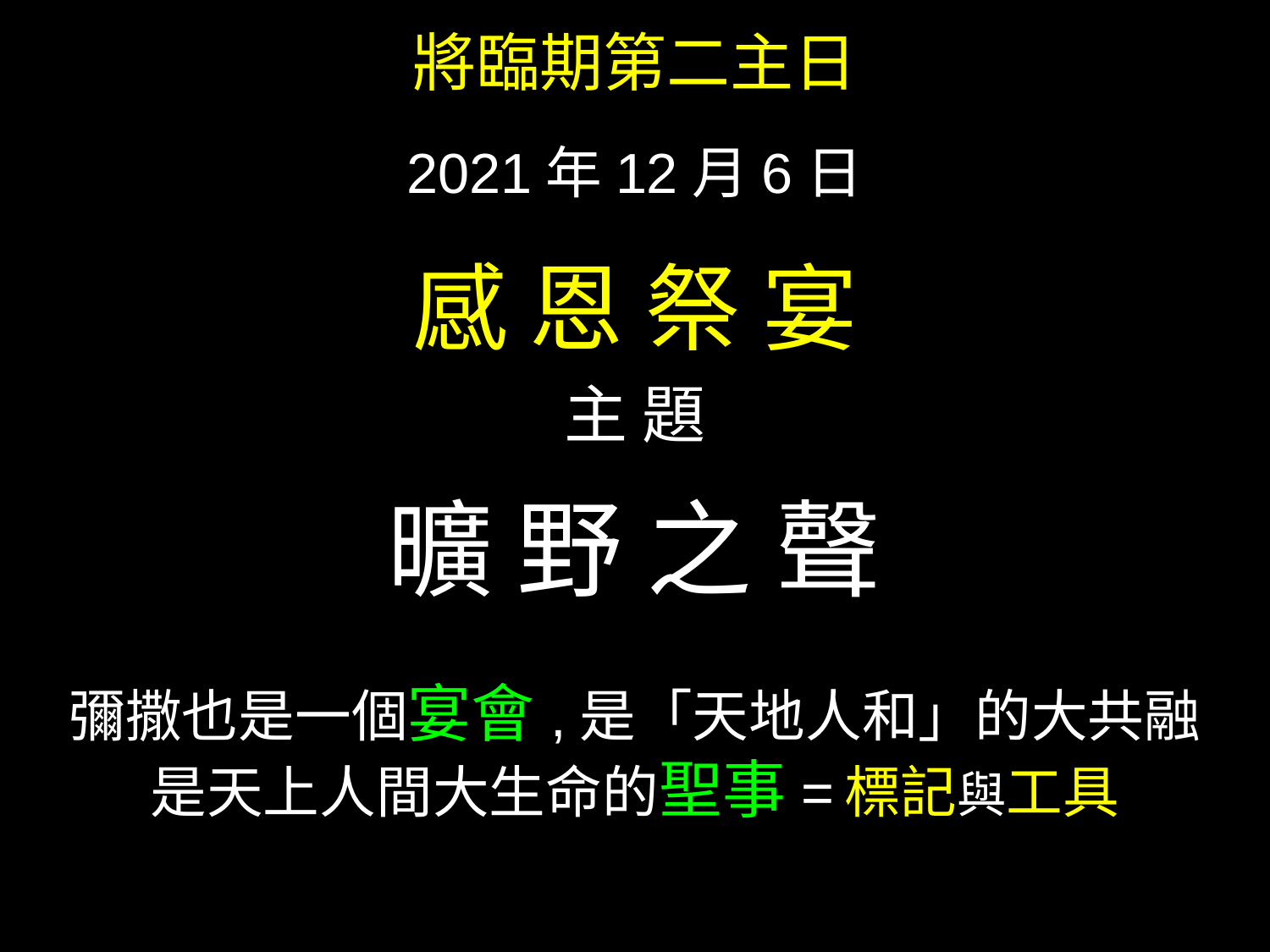

將臨期第二主日

2021年12月6日

感 恩 祭 宴

主 題
曠 野 之 聲
彌撒也是一個宴會,是「天地人和」的大共融
是天上人間大生命的聖事= 標記與工具